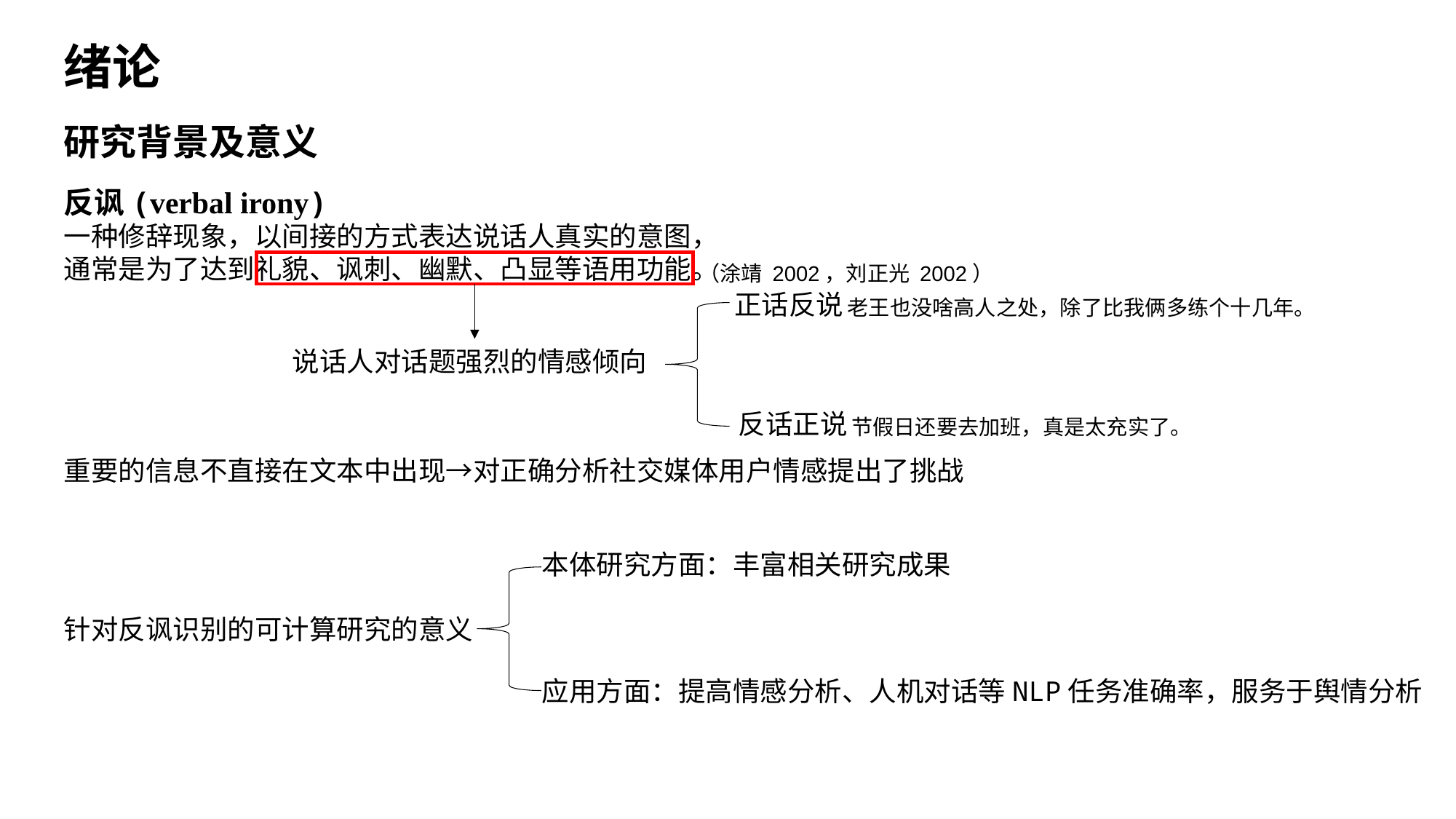

绪论
研究背景及意义
反讽(verbal irony)
一种修辞现象，以间接的方式表达说话人真实的意图，通常是为了达到礼貌、讽刺、幽默、凸显等语用功能。

（涂靖 2002，刘正光 2002）
正话反说
老王也没啥高人之处，除了比我俩多练个十几年。

说话人对话题强烈的情感倾向
反话正说
节假日还要去加班，真是太充实了。
重要的信息不直接在文本中出现→对正确分析社交媒体用户情感提出了挑战
本体研究方面：丰富相关研究成果

针对反讽识别的可计算研究的意义
应用方面：提高情感分析、人机对话等NLP任务准确率，服务于舆情分析